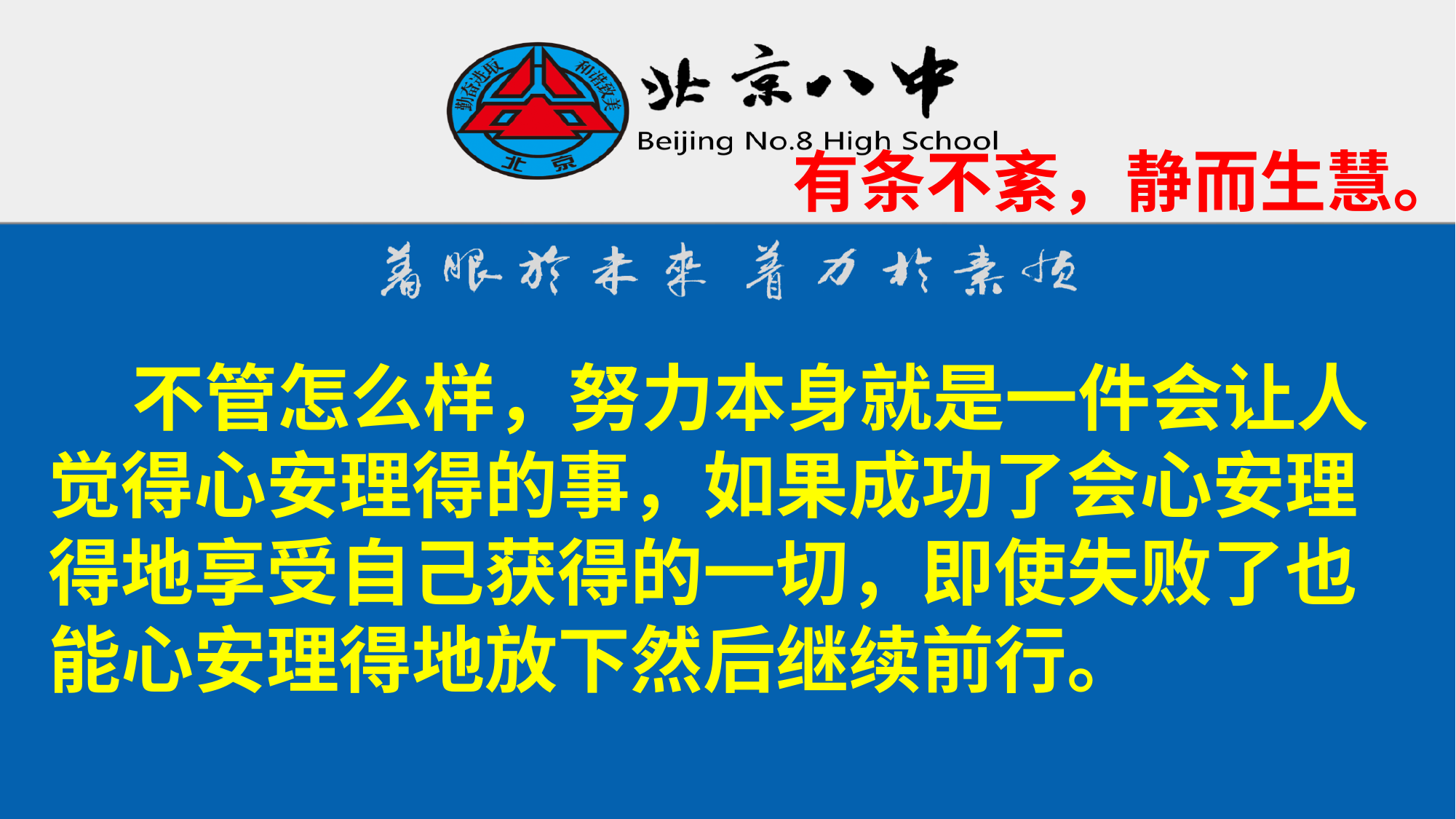

有条不紊，静而生慧。
    不管怎么样，努力本身就是一件会让人觉得心安理得的事，如果成功了会心安理得地享受自己获得的一切，即使失败了也能心安理得地放下然后继续前行。